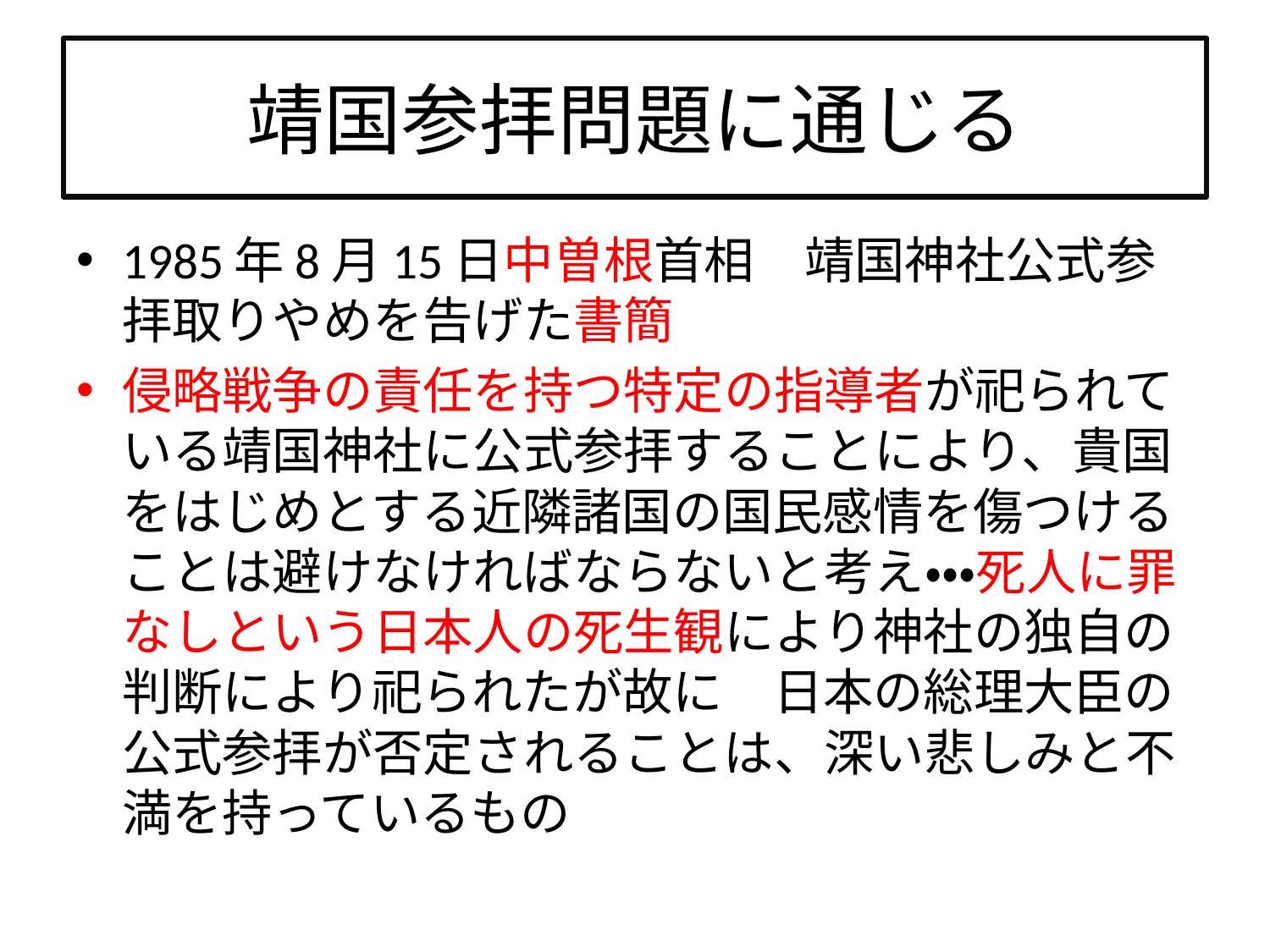

# 靖国参拝問題に通じる
1985年8月15日中曽根首相　靖国神社公式参拝取りやめを告げた書簡
侵略戦争の責任を持つ特定の指導者が祀られている靖国神社に公式参拝することにより、貴国をはじめとする近隣諸国の国民感情を傷つけることは避けなければならないと考え・・・死人に罪なしという日本人の死生観により神社の独自の判断により祀られたが故に　日本の総理大臣の公式参拝が否定されることは、深い悲しみと不満を持っているもの